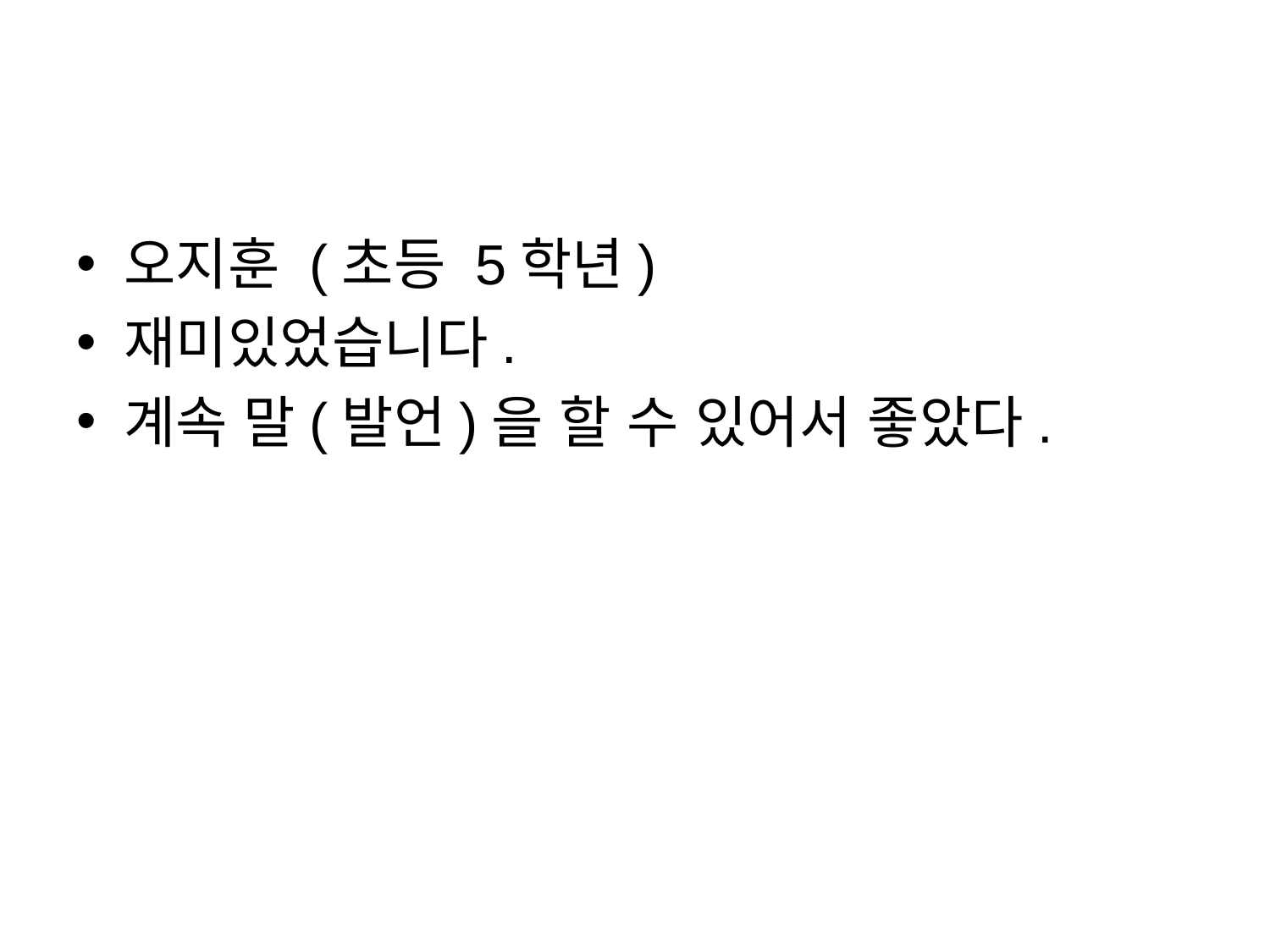

#
오지훈 (초등 5학년)
재미있었습니다.
계속 말(발언)을 할 수 있어서 좋았다.